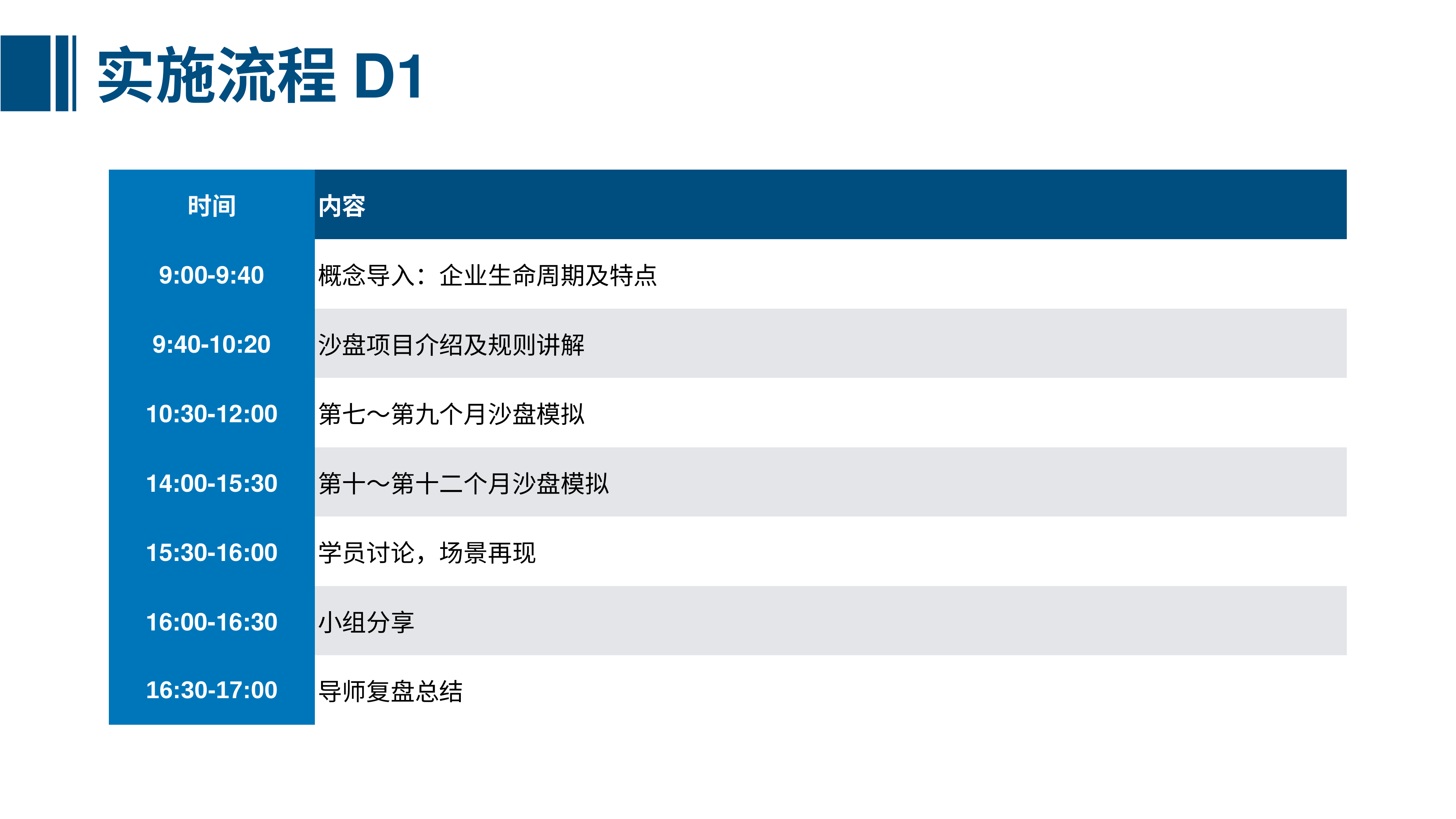

实施流程D1

| 时间 | 内容 |
| --- | --- |
| 9:00-9:40 | 概念导入：企业生命周期及特点 |
| 9:40-10:20 | 沙盘项目介绍及规则讲解 |
| 10:30-12:00 | 第七～第九个月沙盘模拟 |
| 14:00-15:30 | 第十～第十二个月沙盘模拟 |
| 15:30-16:00 | 学员讨论，场景再现 |
| 16:00-16:30 | 小组分享 |
| 16:30-17:00 | 导师复盘总结 |